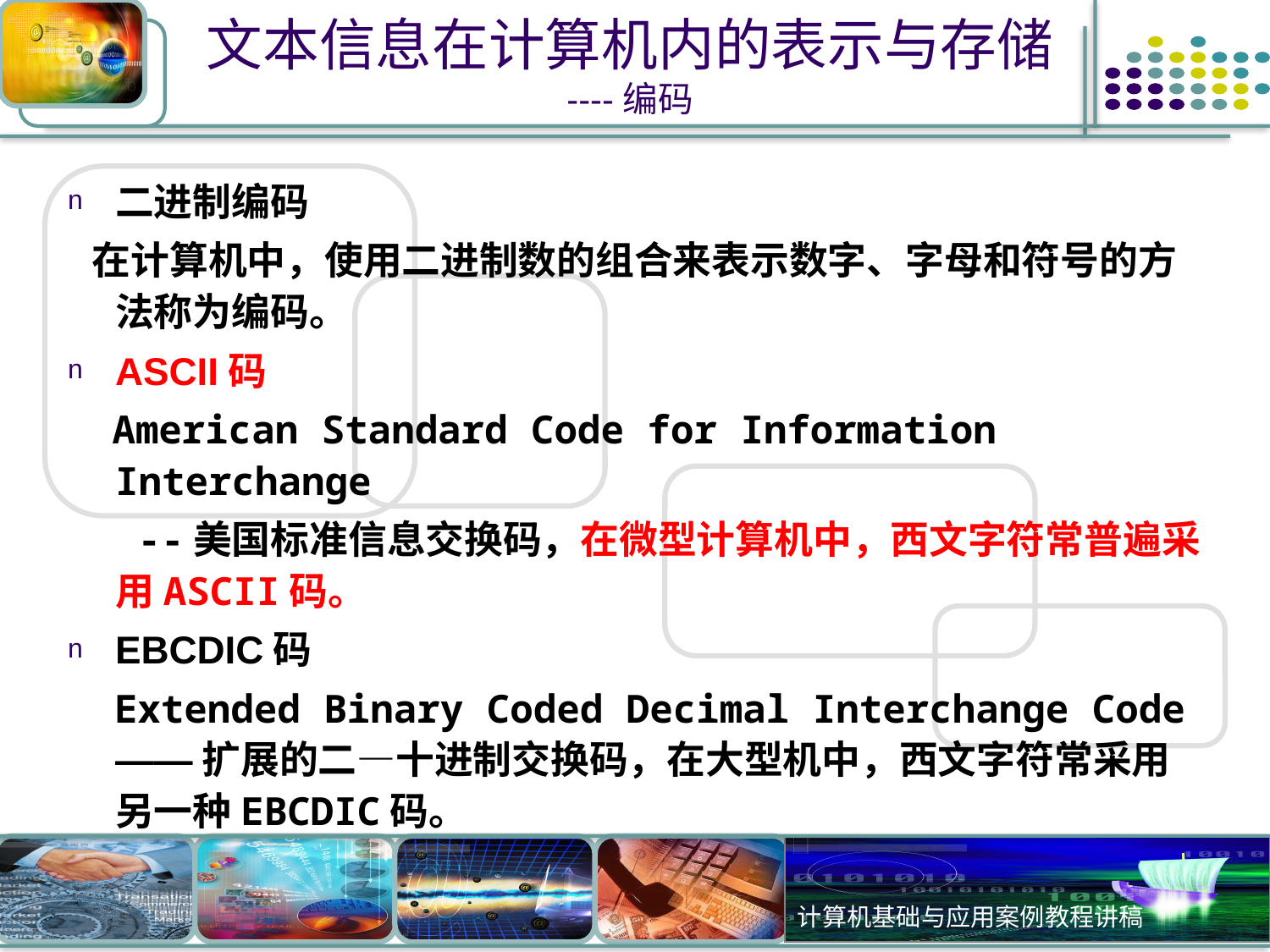

# 文本信息在计算机内的表示与存储 ----编码
二进制编码
  在计算机中，使用二进制数的组合来表示数字、字母和符号的方法称为编码。
ASCII码
     American Standard Code for Information Interchange
   --美国标准信息交换码，在微型计算机中，西文字符常普遍采用ASCII码。
EBCDIC码
  Extended Binary Coded Decimal Interchange Code——扩展的二—十进制交换码，在大型机中，西文字符常采用另一种EBCDIC码。